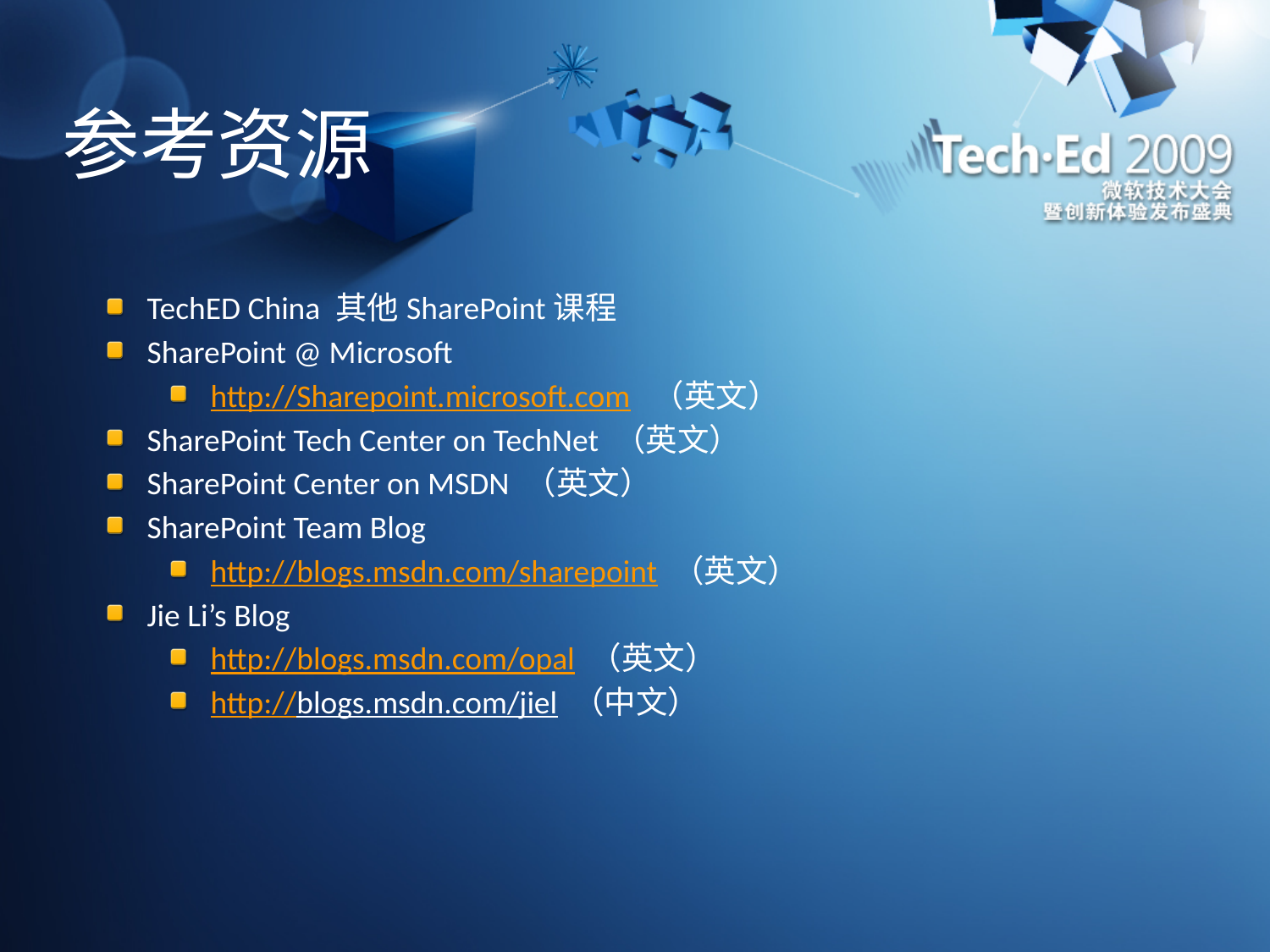

# 参考资源
TechED China 其他SharePoint课程
SharePoint @ Microsoft
http://Sharepoint.microsoft.com  （英文）
SharePoint Tech Center on TechNet （英文）
SharePoint Center on MSDN （英文）
SharePoint Team Blog
http://blogs.msdn.com/sharepoint （英文）
Jie Li’s Blog
http://blogs.msdn.com/opal （英文）
http://blogs.msdn.com/jiel （中文）